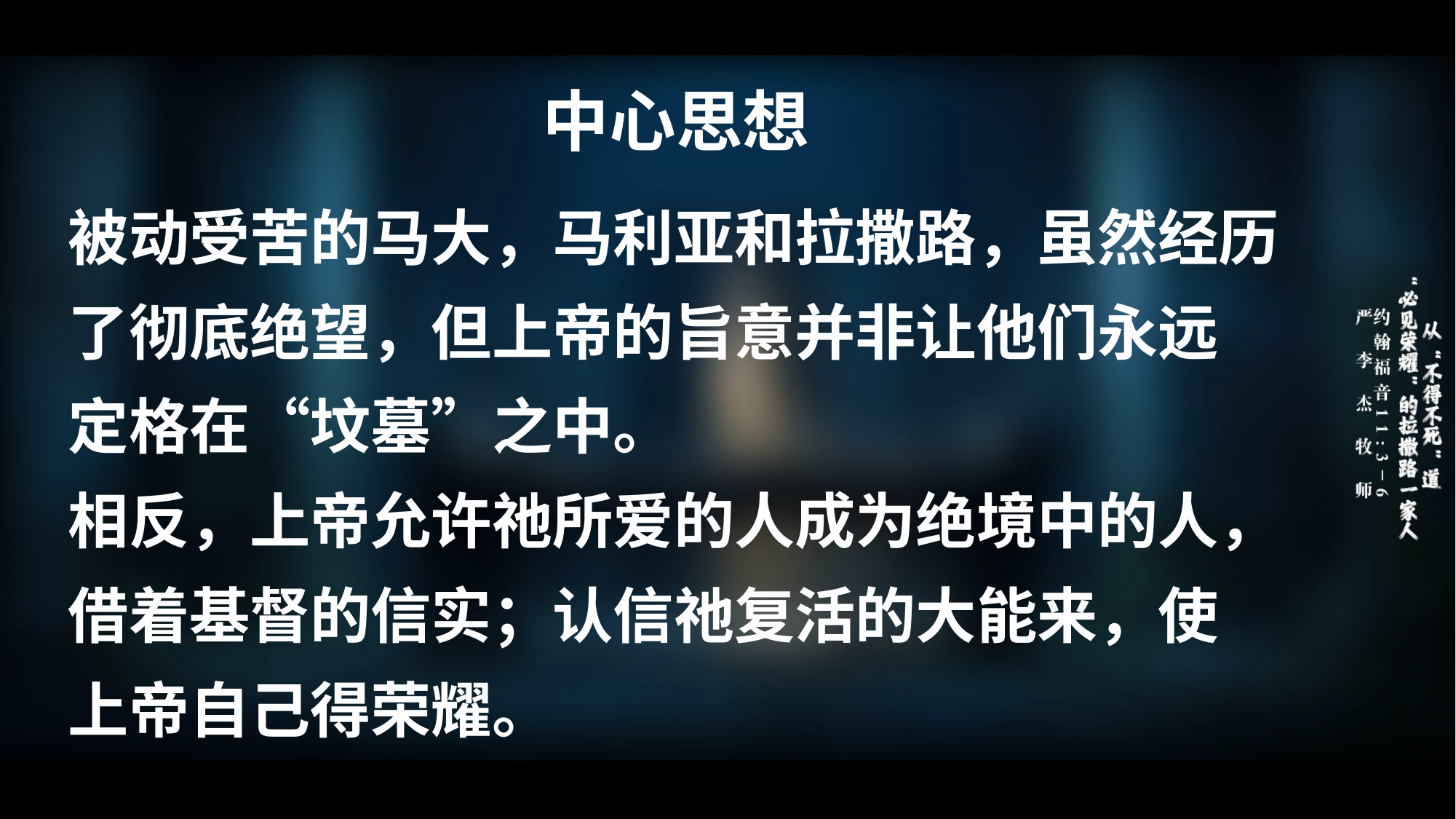

中心思想
被动受苦的马大，马利亚和拉撒路，虽然经历
了彻底绝望，但上帝的旨意并非让他们永远
定格在“坟墓”之中。
相反，上帝允许祂所爱的人成为绝境中的人，
借着基督的信实；认信祂复活的大能来，使
上帝自己得荣耀。